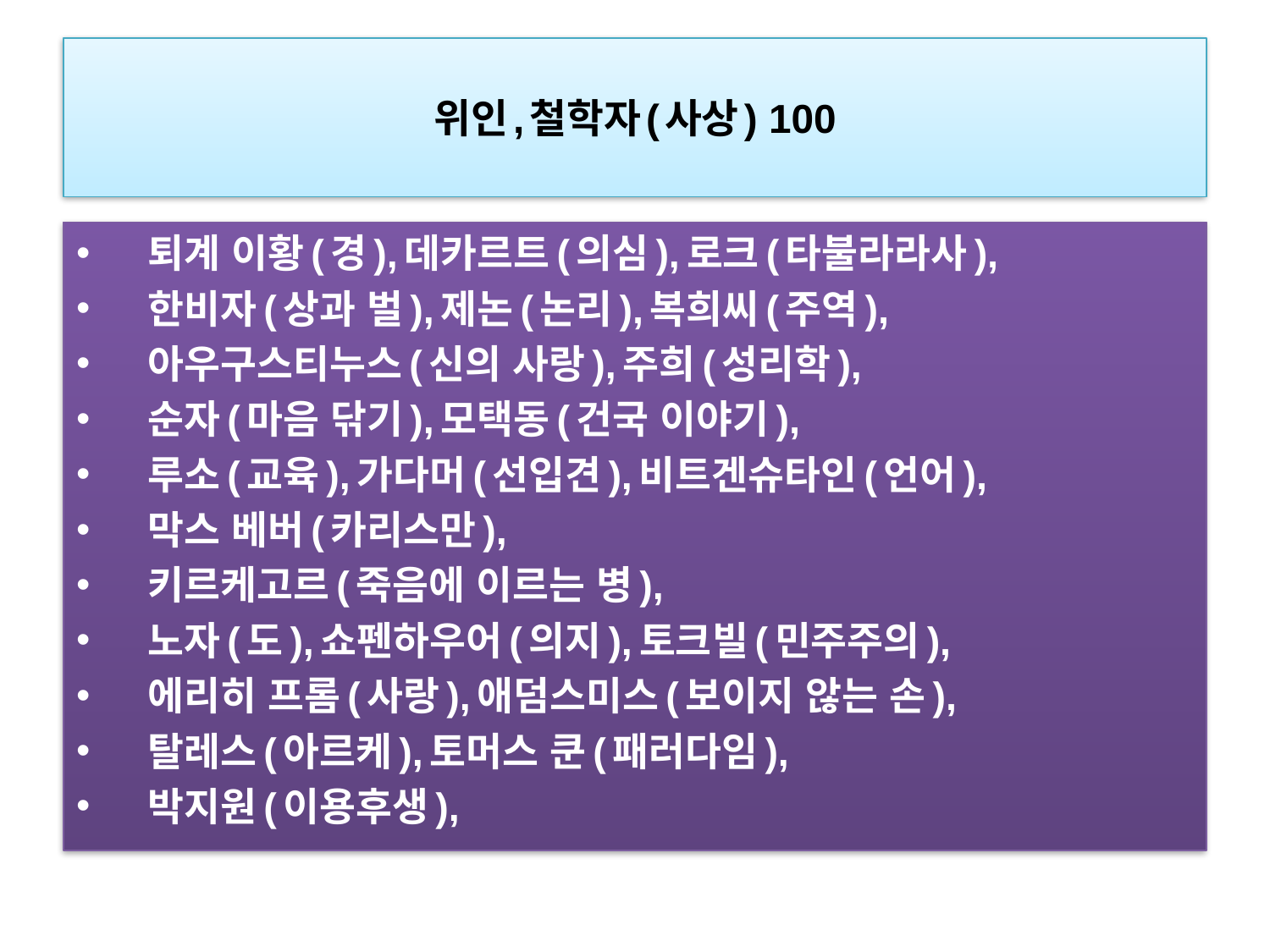

# 위인,철학자(사상) 100
  퇴계 이황(경),데카르트(의심),로크(타불라라사),
  한비자(상과 벌),제논(논리),복희씨(주역),
  아우구스티누스(신의 사랑),주희(성리학),
  순자(마음 닦기),모택동(건국 이야기),
  루소(교육),가다머(선입견),비트겐슈타인(언어),
  막스 베버(카리스만),
  키르케고르(죽음에 이르는 병),
  노자(도),쇼펜하우어(의지),토크빌(민주주의),
  에리히 프롬(사랑),애덤스미스(보이지 않는 손),
  탈레스(아르케),토머스 쿤(패러다임),
  박지원(이용후생),